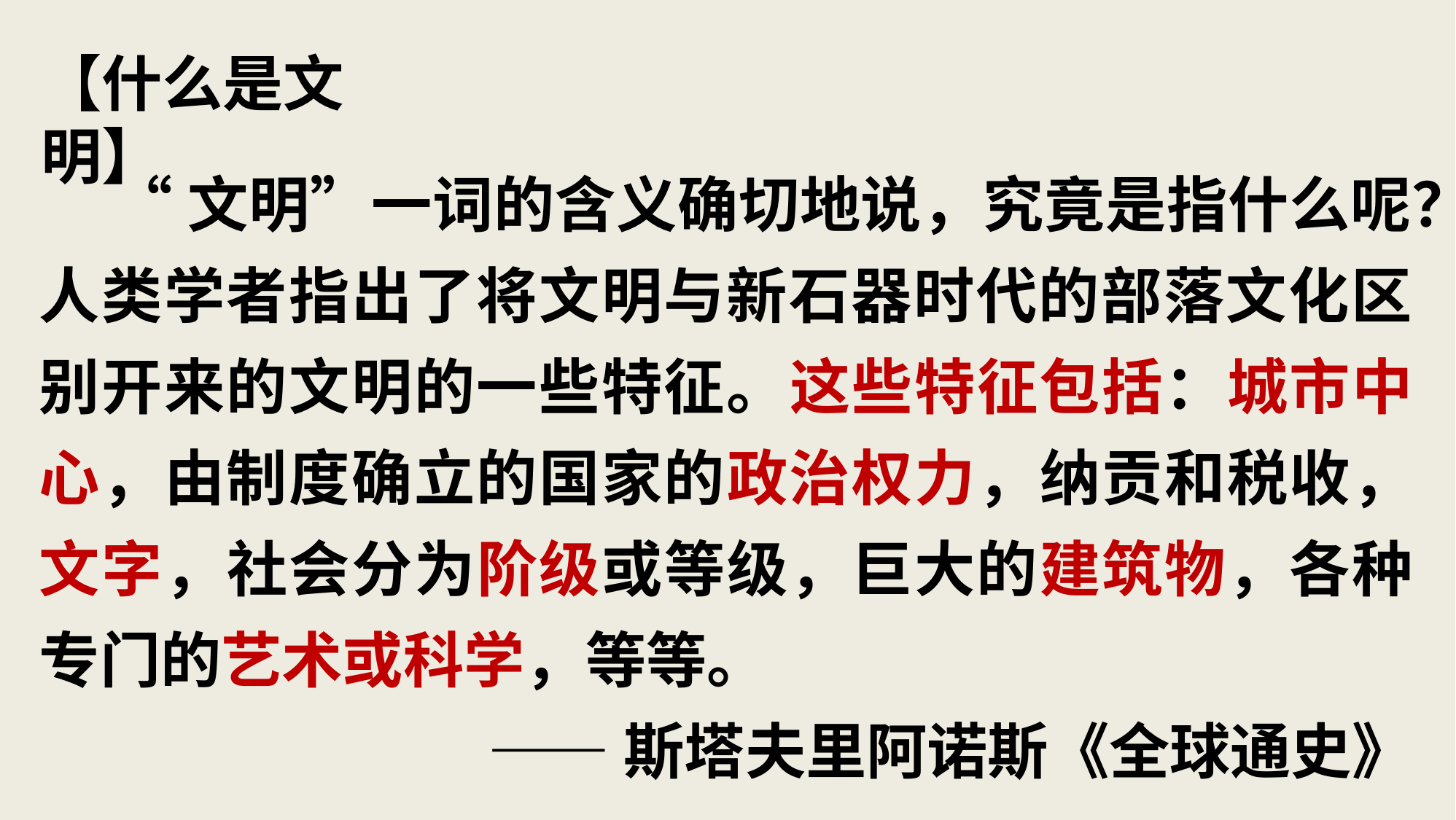

【什么是文明】
     “文明”一词的含义确切地说，究竟是指什么呢？人类学者指出了将文明与新石器时代的部落文化区别开来的文明的一些特征。这些特征包括：城市中心，由制度确立的国家的政治权力，纳贡和税收，文字，社会分为阶级或等级，巨大的建筑物，各种专门的艺术或科学，等等。
——斯塔夫里阿诺斯《全球通史》